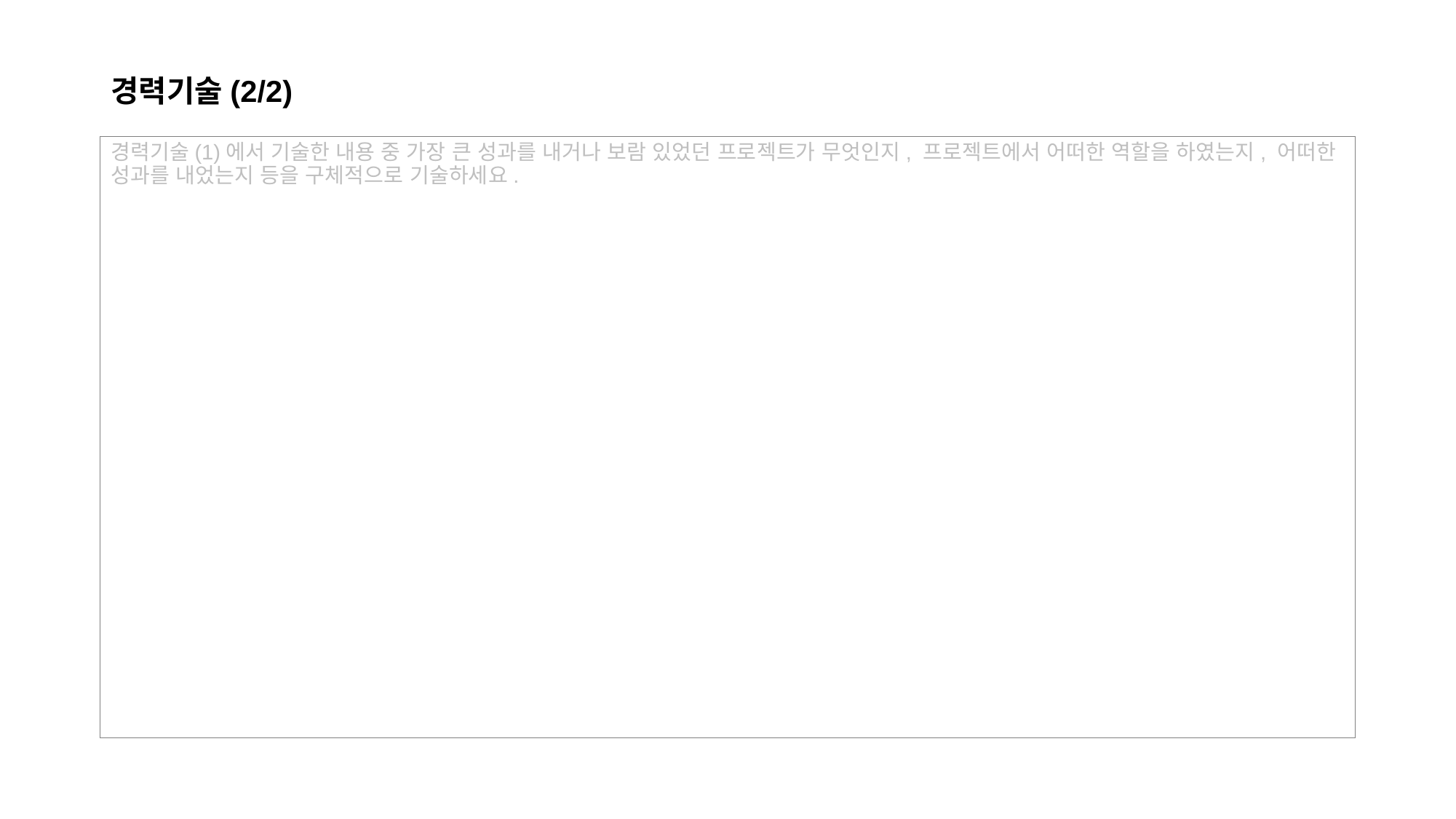

# 경력기술(2/2)
경력기술(1)에서 기술한 내용 중 가장 큰 성과를 내거나 보람 있었던 프로젝트가 무엇인지, 프로젝트에서 어떠한 역할을 하였는지, 어떠한 성과를 내었는지 등을 구체적으로 기술하세요.